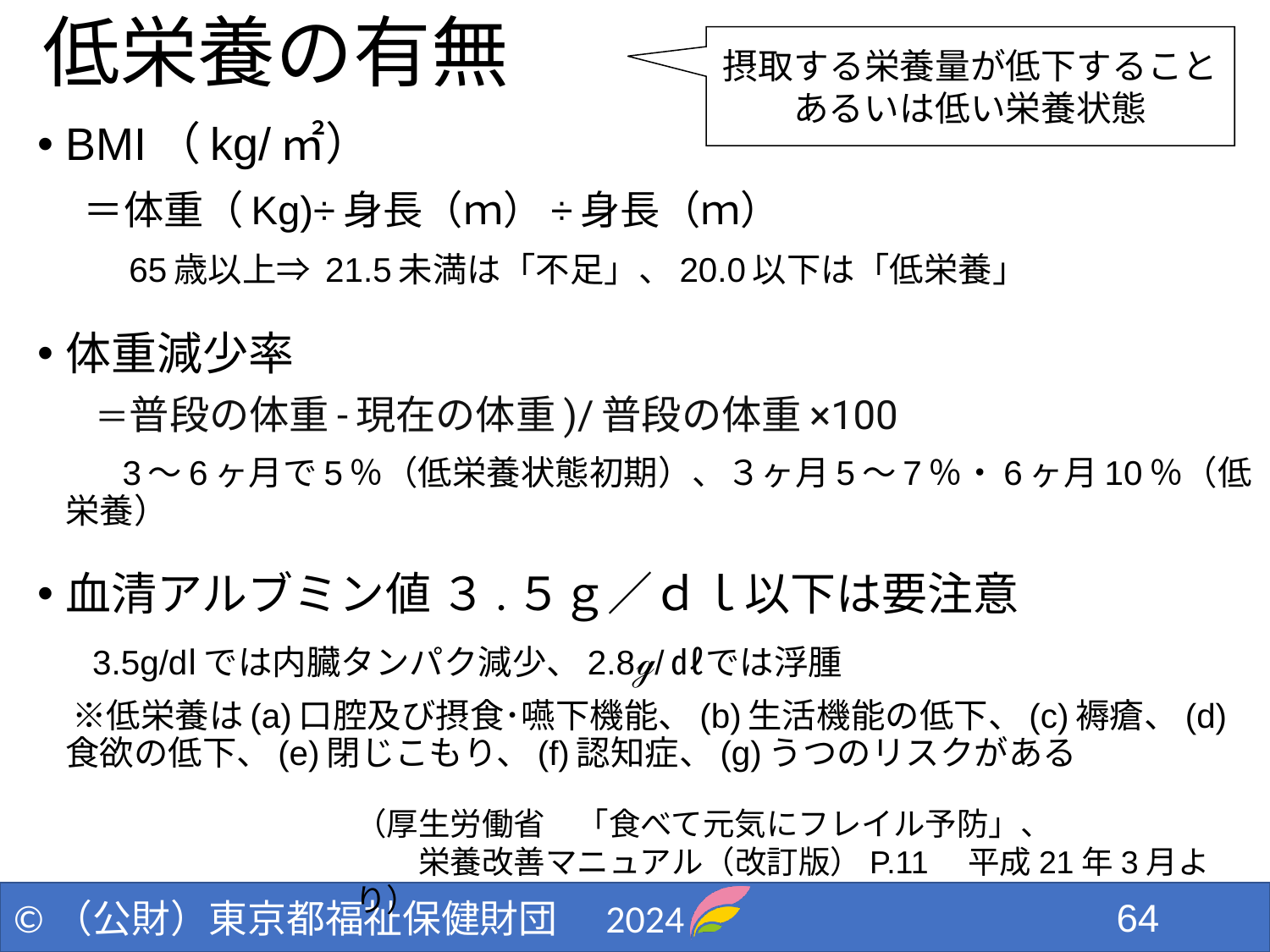

低栄養の有無
摂取する栄養量が低下すること
あるいは低い栄養状態
BMI（kg/㎡）
　＝体重（Kg)÷身長（ｍ）÷身長（ｍ）
　　 65歳以上⇒ 21.5未満は「不足」、20.0以下は「低栄養」

体重減少率
　　＝普段の体重-現在の体重)/普段の体重×100
　　3～6ヶ月で5％（低栄養状態初期）、３ヶ月5～7％・6ヶ月10％（低栄養）

血清アルブミン値 ３.５ｇ／ｄｌ以下は要注意
　3.5g/dⅼでは内臓タンパク減少、2.8ℊ/㎗では浮腫
　※低栄養は(a)口腔及び摂食･嚥下機能、(b)生活機能の低下、(c)褥瘡、(d)食欲の低下、(e)閉じこもり、(f)認知症、(g)うつのリスクがある

（厚生労働省　「食べて元気にフレイル予防」、
　　栄養改善マニュアル（改訂版）P.11　平成21年3月より）